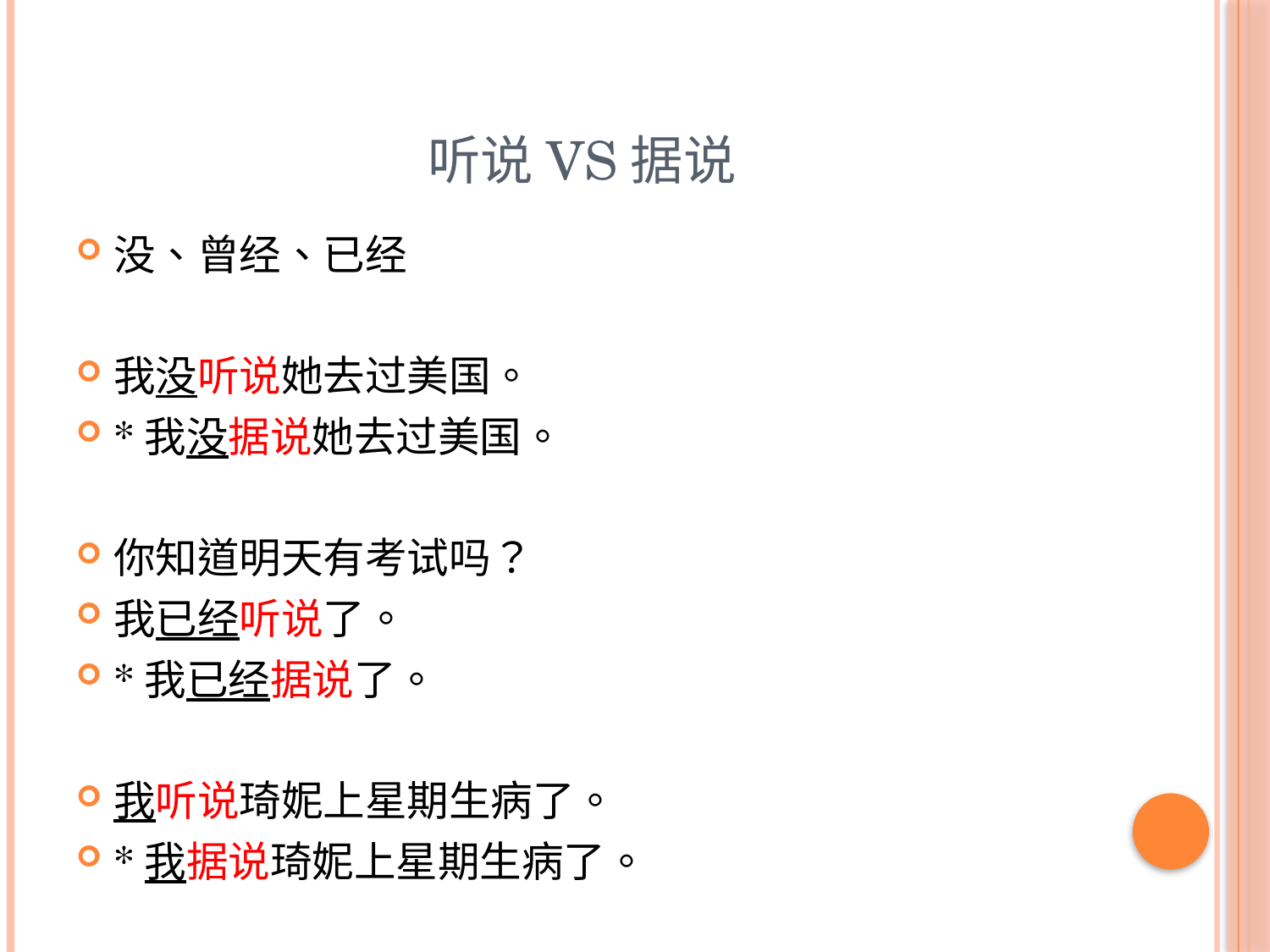

# 听说VS据说
没、曾经、已经

我没听说她去过美国。
*我没据说她去过美国。

你知道明天有考试吗？
我已经听说了。
*我已经据说了。

我听说琦妮上星期生病了。
*我据说琦妮上星期生病了。